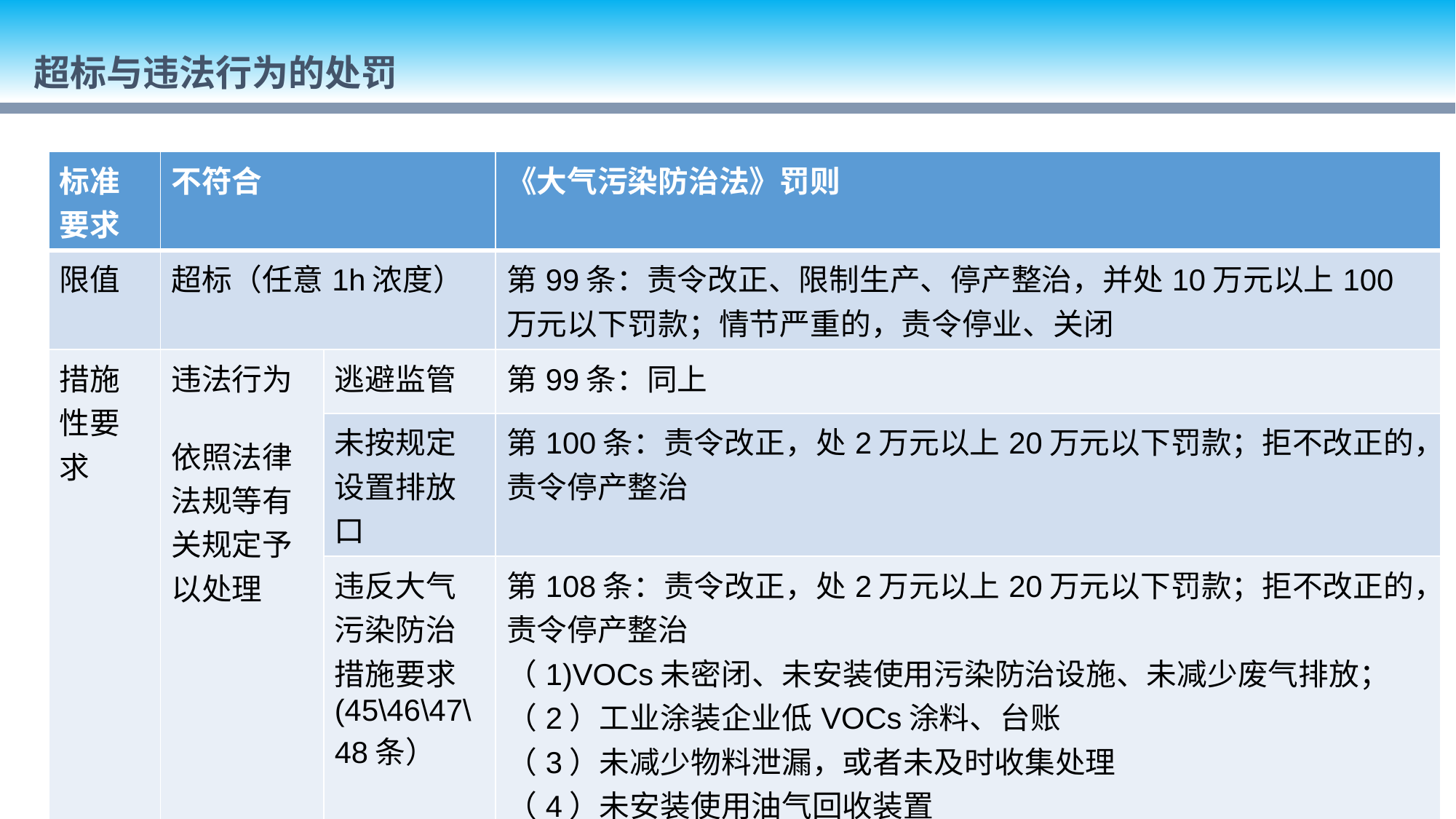

超标与违法行为的处罚
| 标准要求 | 不符合 |  | 《大气污染防治法》罚则 |
| --- | --- | --- | --- |
| 限值 | 超标（任意1h浓度） |  | 第99条：责令改正、限制生产、停产整治，并处10万元以上100万元以下罚款；情节严重的，责令停业、关闭 |
| 措施性要求 | 违法行为 依照法律法规等有关规定予以处理 | 逃避监管 | 第99条：同上 |
|  |  | 未按规定设置排放口 | 第100条：责令改正，处2万元以上20万元以下罚款；拒不改正的，责令停产整治 |
|  |  | 违反大气污染防治措施要求(45\46\47\48条） | 第108条：责令改正，处2万元以上20万元以下罚款；拒不改正的，责令停产整治 （1)VOCs未密闭、未安装使用污染防治设施、未减少废气排放； （2）工业涂装企业低VOCs涂料、台账 （3）未减少物料泄漏，或者未及时收集处理 （4）未安装使用油气回收装置 （5）未集中收集处理、密闭、围挡、遮盖、清扫、洒水等减少粉尘、气态污染物排放。 |
110